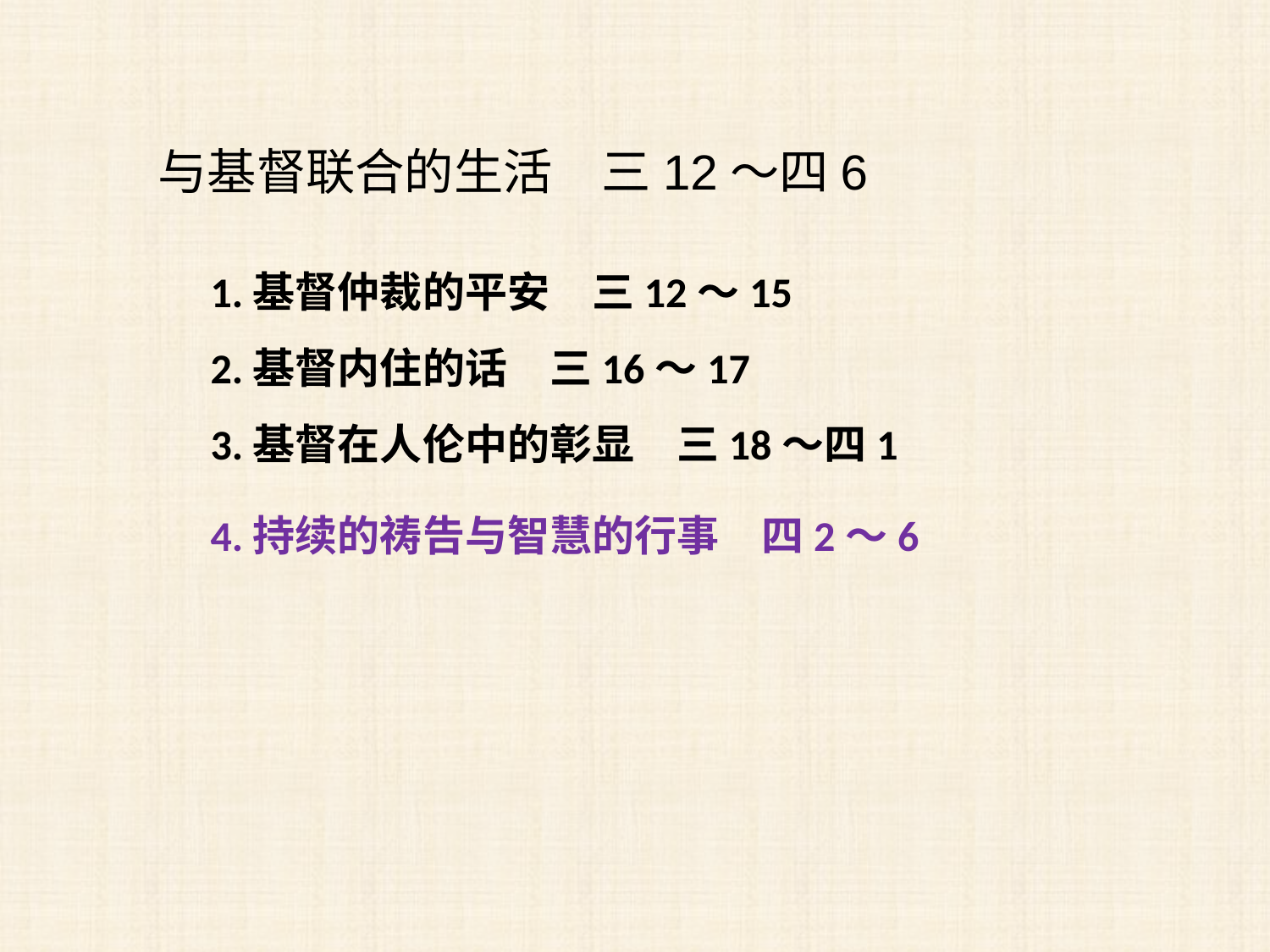

与基督联合的生活　三12～四6
1.基督仲裁的平安　三12～15
2.基督内住的话　三16～17
3.基督在人伦中的彰显　三18～四1
4.持续的祷告与智慧的行事　四2～6